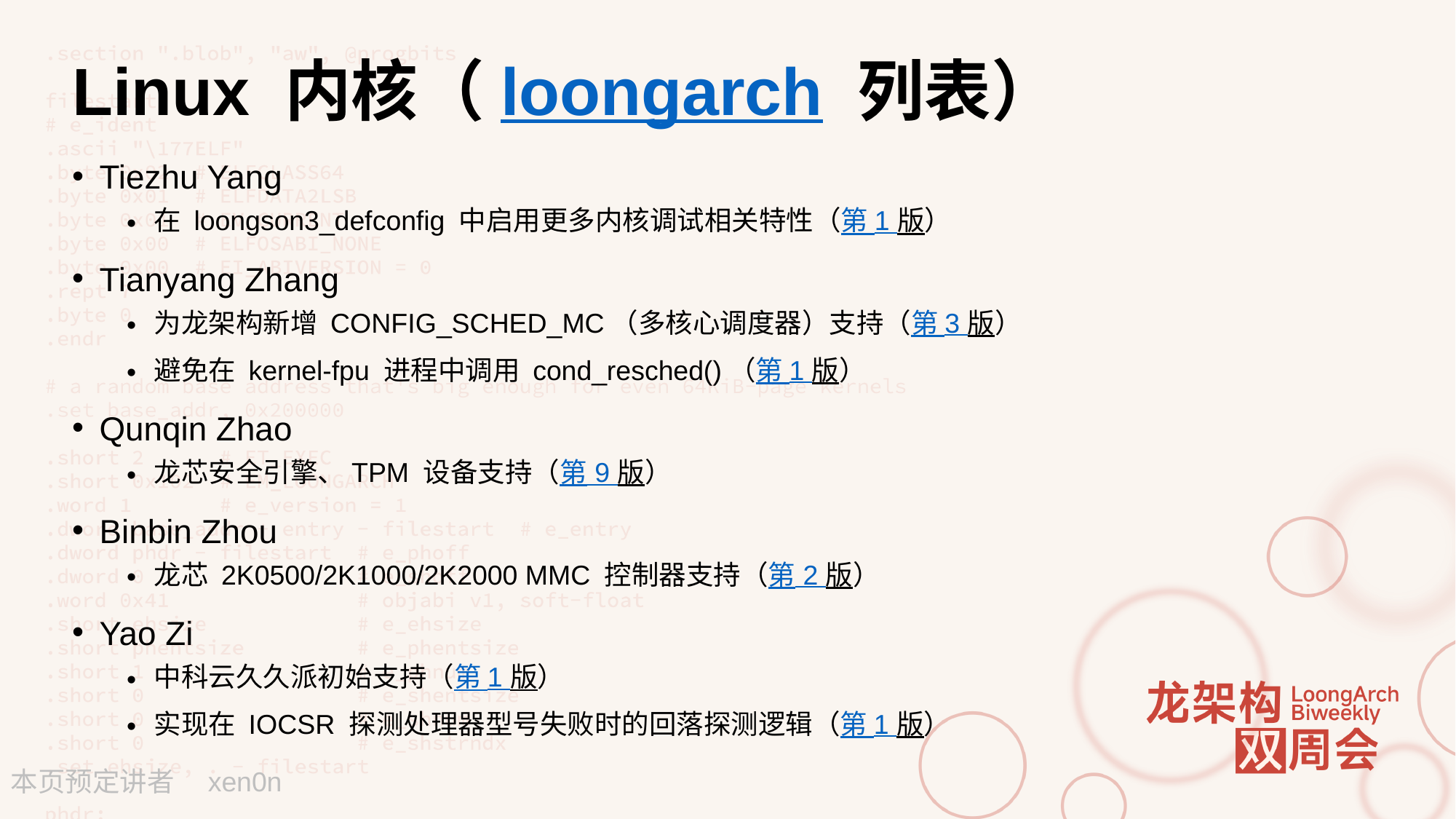

# Linux 内核（loongarch 列表）
Tiezhu Yang
在 loongson3_defconfig 中启用更多内核调试相关特性（第 1 版）
Tianyang Zhang
为龙架构新增 CONFIG_SCHED_MC（多核心调度器）支持（第 3 版）
避免在 kernel-fpu 进程中调用 cond_resched()（第 1 版）
Qunqin Zhao
龙芯安全引擎、TPM 设备支持（第 9 版）
Binbin Zhou
龙芯 2K0500/2K1000/2K2000 MMC 控制器支持（第 2 版）
Yao Zi
中科云久久派初始支持（第 1 版）
实现在 IOCSR 探测处理器型号失败时的回落探测逻辑（第 1 版）
xen0n